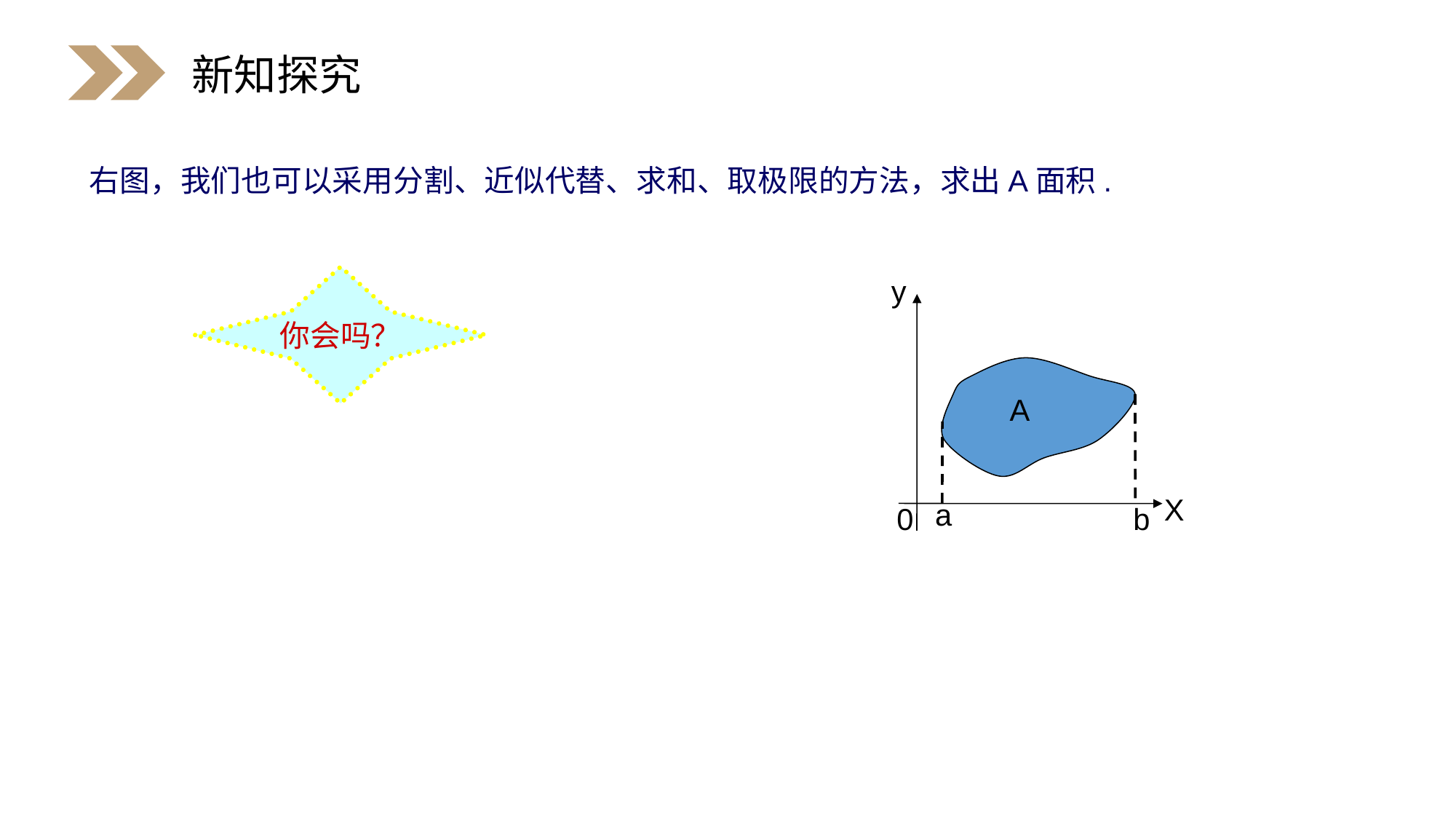

新知探究
右图，我们也可以采用分割、近似代替、求和、取极限的方法，求出A面积.
y
你会吗？

A

X
a
0
b